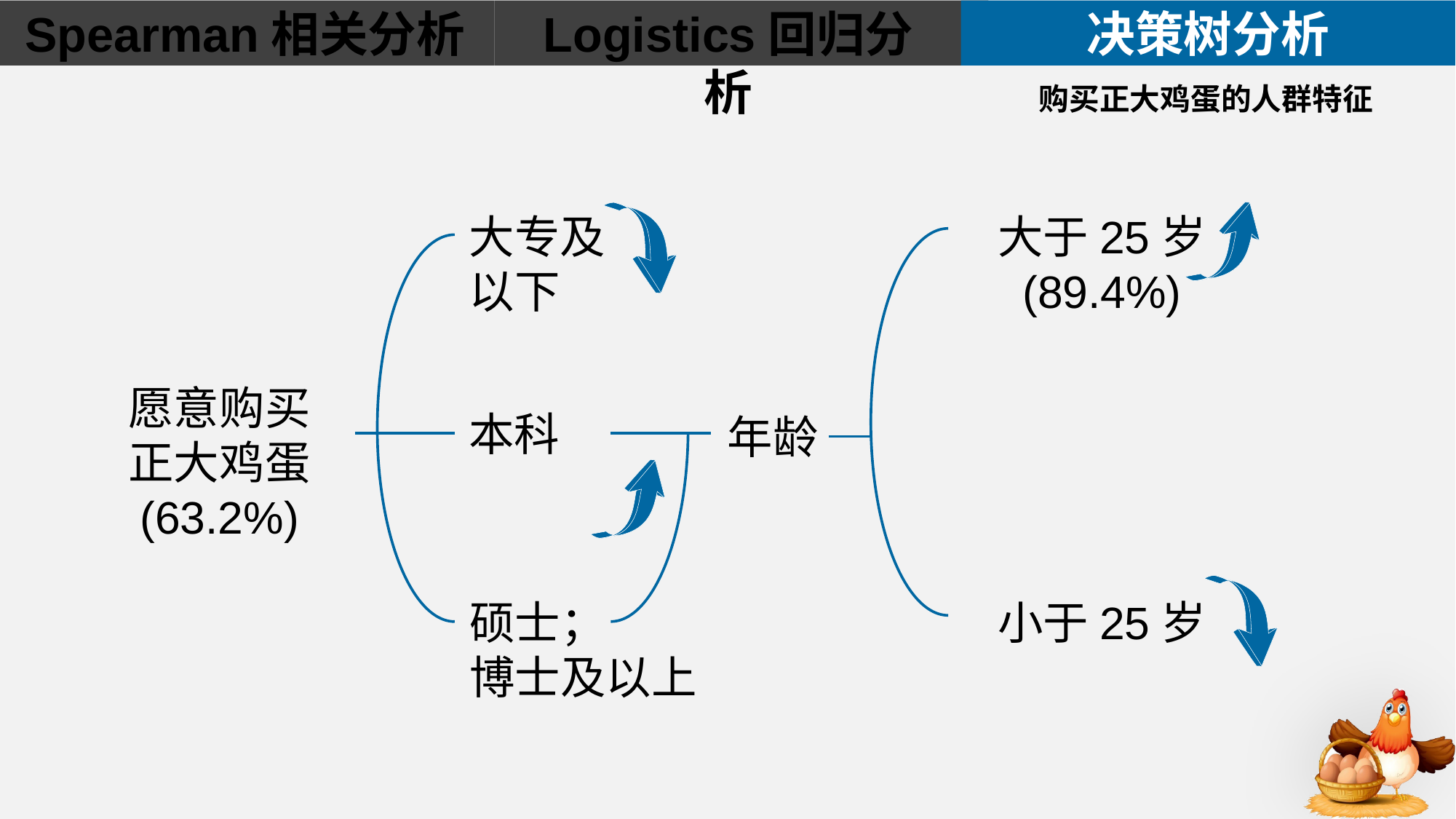

Spearman相关分析
Logistics回归分析
决策树分析

购买正大鸡蛋的人群特征

大专及
以下
本科
硕士；
博士及以上
大于25岁
(89.4%)

愿意购买
正大鸡蛋
(63.2%)
年龄
小于25岁